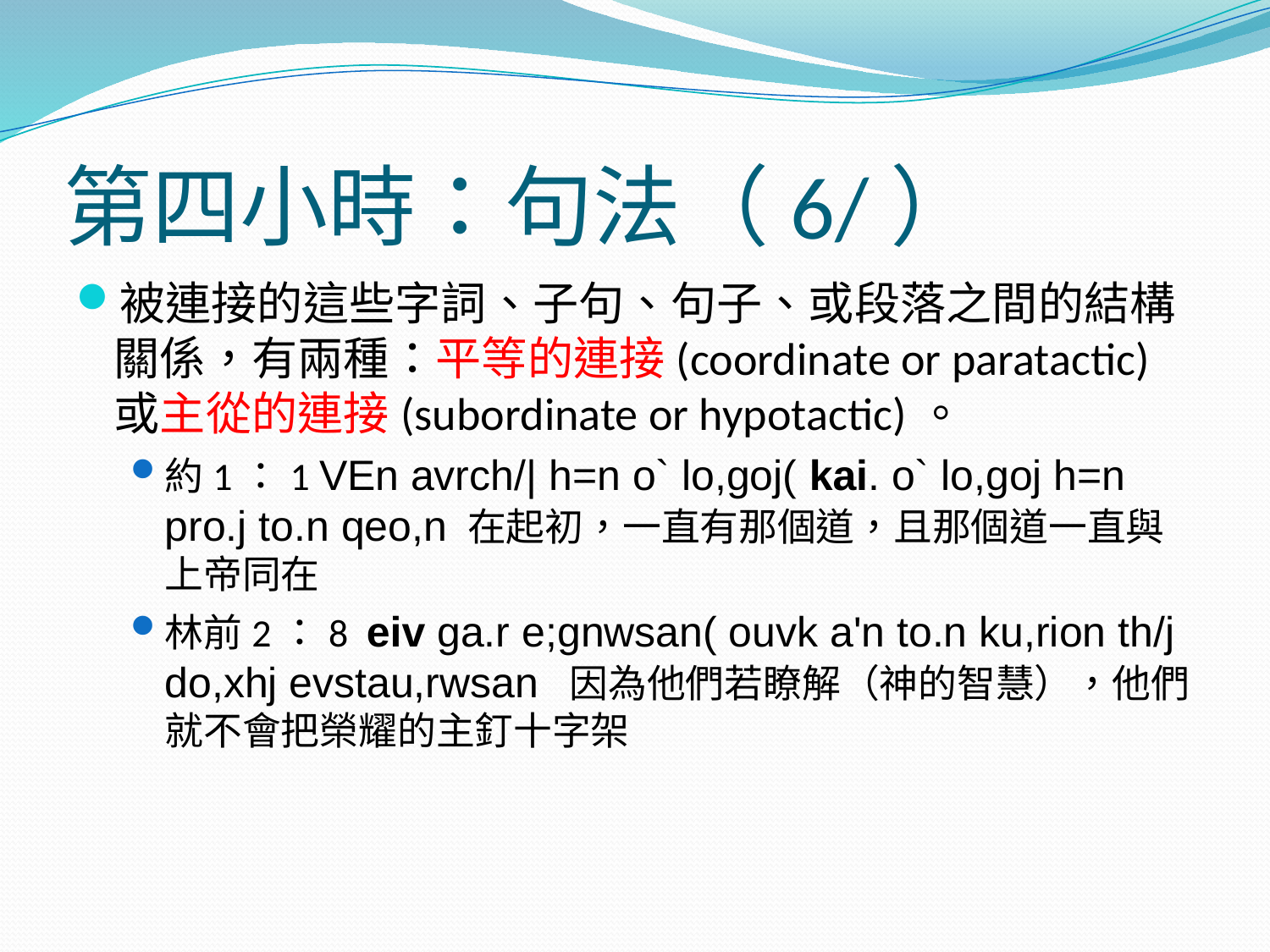

# 第四小時：句法（6/）
被連接的這些字詞、子句、句子、或段落之間的結構關係，有兩種：平等的連接(coordinate or paratactic)或主從的連接(subordinate or hypotactic)。
約1：1 VEn avrch/| h=n o` lo,goj( kai. o` lo,goj h=n pro.j to.n qeo,n 在起初，一直有那個道，且那個道一直與上帝同在
林前2：8  eiv ga.r e;gnwsan( ouvk a'n to.n ku,rion th/j do,xhj evstau,rwsan  因為他們若瞭解（神的智慧），他們就不會把榮耀的主釘十字架